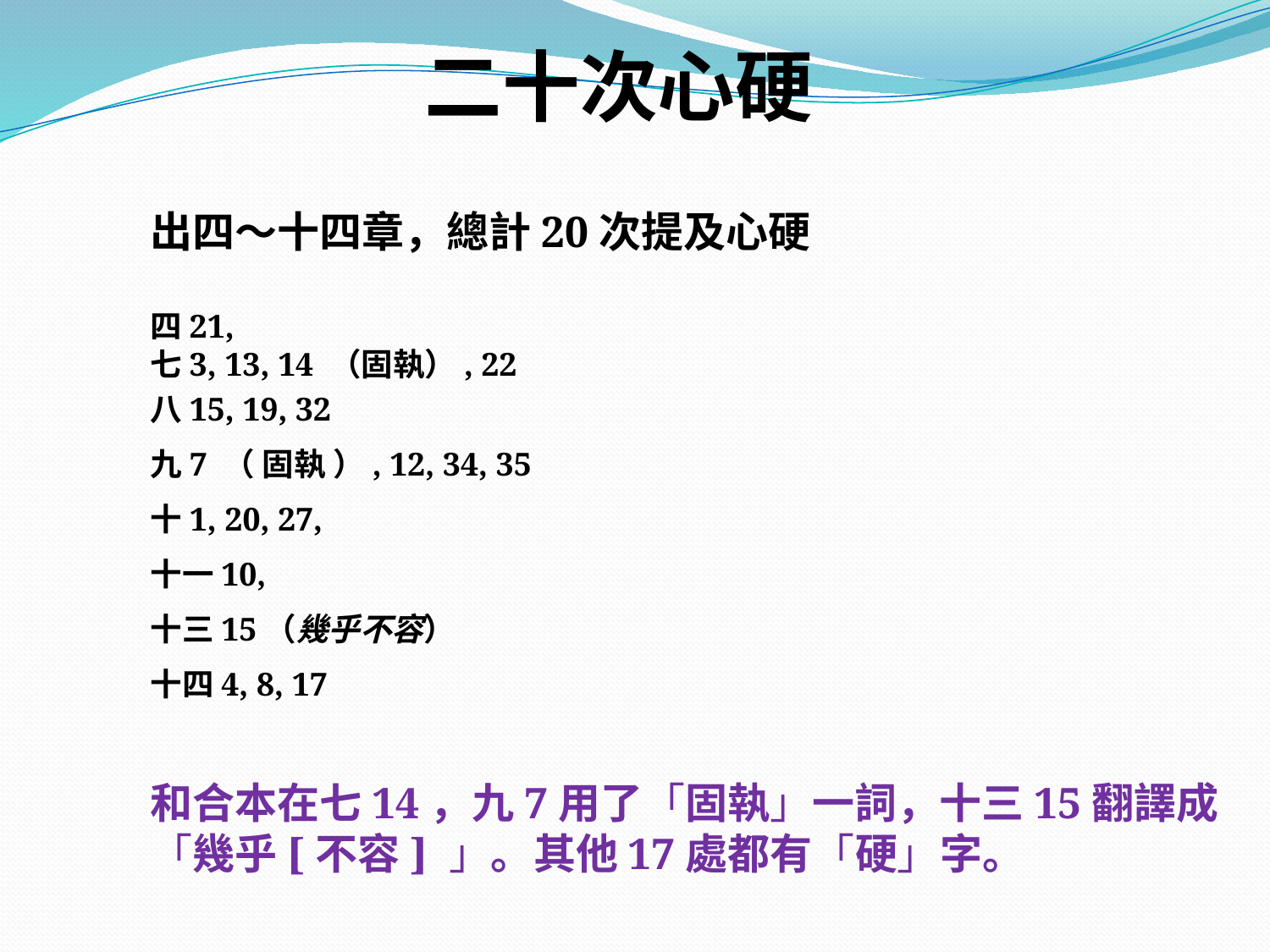

# 二十次心硬

出四～十四章，總計20次提及心硬

四21,
七3, 13, 14 （固執）, 22
八15, 19, 32
九7 （ 固執 ）, 12, 34, 35
十1, 20, 27,
十一10,
十三15（幾乎不容）
十四4, 8, 17

和合本在七14，九7用了「固執」一詞，十三15翻譯成「幾乎[不容] 」。其他17處都有「硬」字。